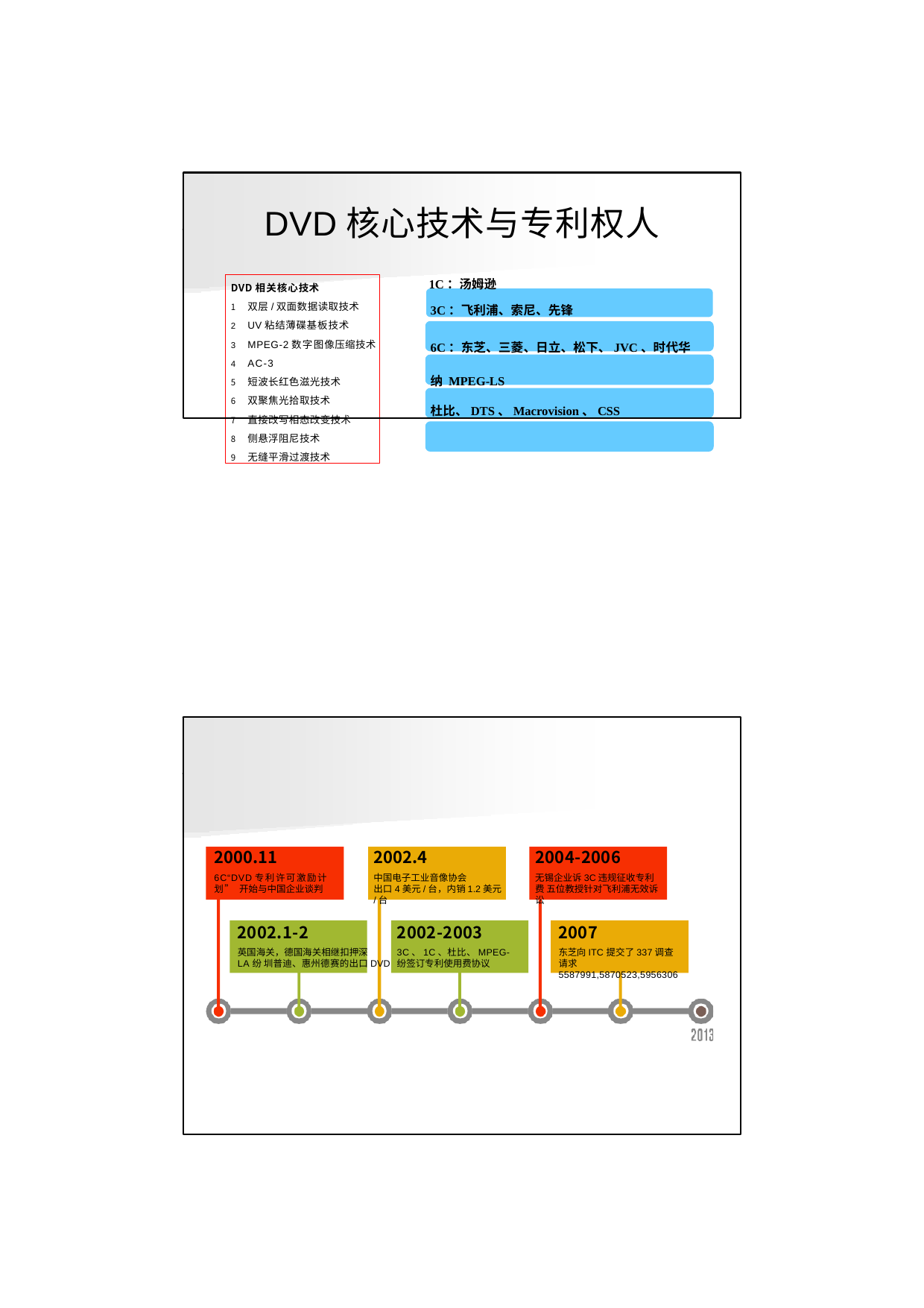

DVD核心技术与专利权人

1C：汤姆逊

3C：飞利浦、索尼、先锋
6C：东芝、三菱、日立、松下、JVC、时代华纳 MPEG-LS

杜比、DTS、Macrovision、CSS
DVD相关核心技术
双层/双面数据读取技术
UV粘结薄碟基板技术
MPEG-2数字图像压缩技术
AC-3
短波长红色滋光技术
双聚焦光拾取技术
直接改写相态改变技术
侧悬浮阻尼技术
无缝平滑过渡技术

2000.11
6C“DVD专利许可激励计划”  开始与中国企业谈判
2002.4
中国电子工业音像协会
出口4美元/台，内销1.2美元/台
2004-2006
无锡企业诉3C违规征收专利费 五位教授针对飞利浦无效诉讼
2002.1-2	2002-2003
英国海关，德国海关相继扣押深	3C、1C、杜比、MPEG-LA纷 圳普迪、惠州德赛的出口DVD	纷签订专利使用费协议
2007
东芝向ITC提交了337调查请求  5587991,5870523,5956306